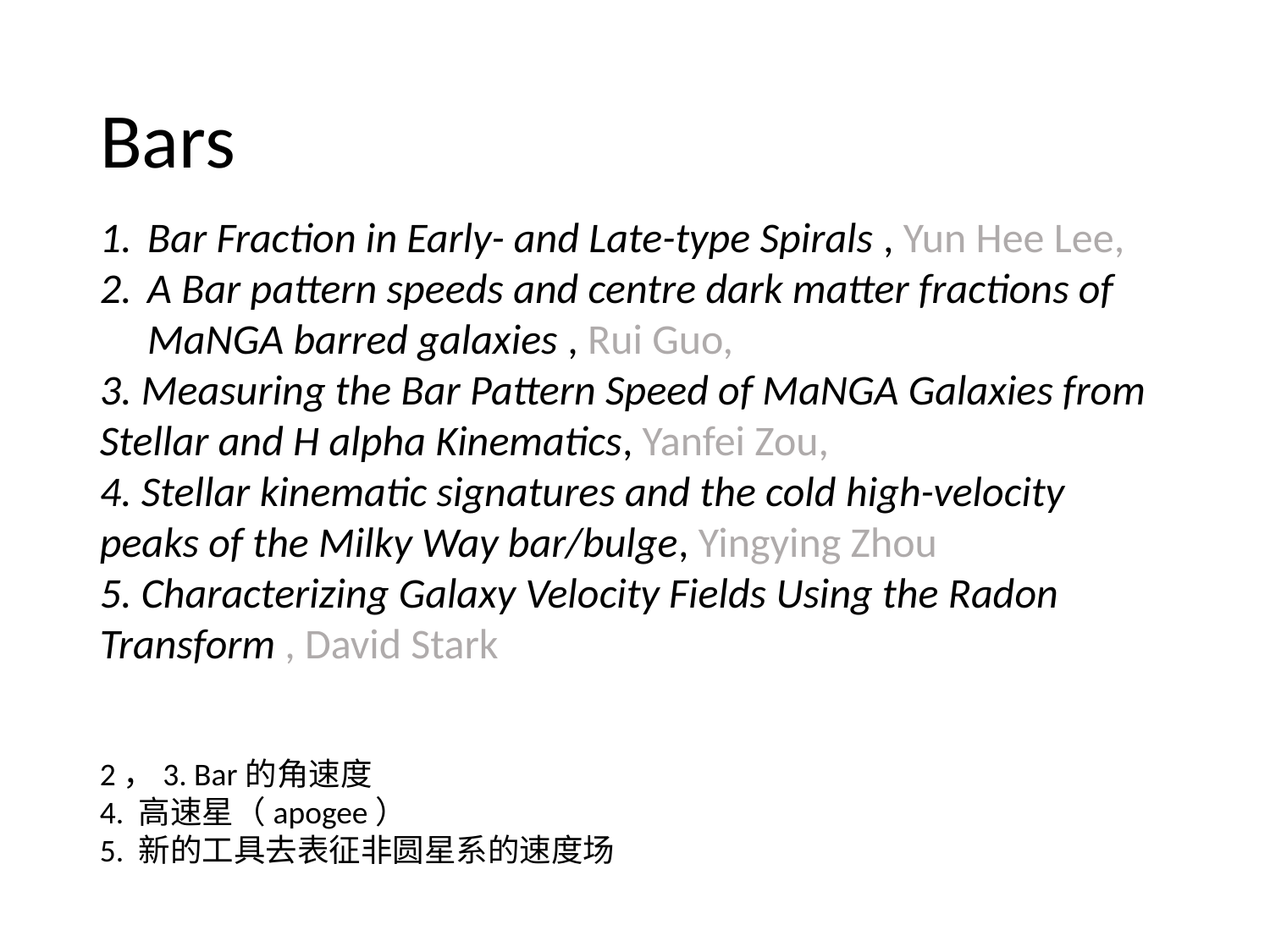

# Bars
Bar Fraction in Early- and Late-type Spirals , Yun Hee Lee,
A Bar pattern speeds and centre dark matter fractions of MaNGA barred galaxies , Rui Guo,
3. Measuring the Bar Pattern Speed of MaNGA Galaxies from Stellar and H alpha Kinematics, Yanfei Zou,
4. Stellar kinematic signatures and the cold high-velocity peaks of the Milky Way bar/bulge, Yingying Zhou
5. Characterizing Galaxy Velocity Fields Using the Radon Transform , David Stark

2，3. Bar的角速度
4. 高速星（apogee）
5. 新的工具去表征非圆星系的速度场